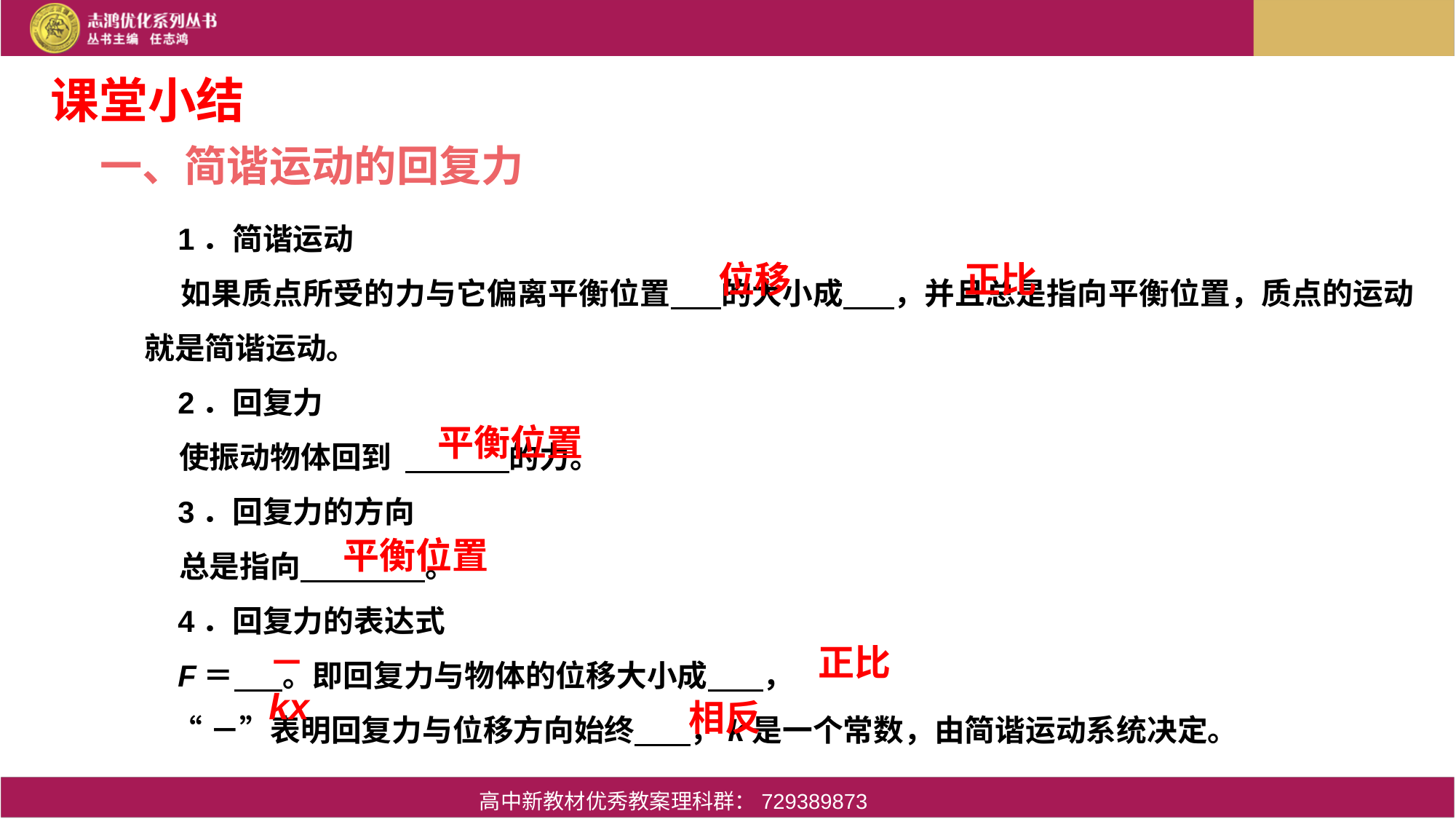

课堂小结
一、简谐运动的回复力
    1．简谐运动
    如果质点所受的力与它偏离平衡位置       的大小成       ，并且总是指向平衡位置，质点的运动就是简谐运动。
    2．回复力
    使振动物体回到                 的力。
    3．回复力的方向
    总是指向                  。
    4．回复力的表达式
    F＝       。即回复力与物体的位移大小成        ，
    “－”表明回复力与位移方向始终        ，k是一个常数，由简谐运动系统决定。
位移
正比
平衡位置
平衡位置
－kx
正比
相反